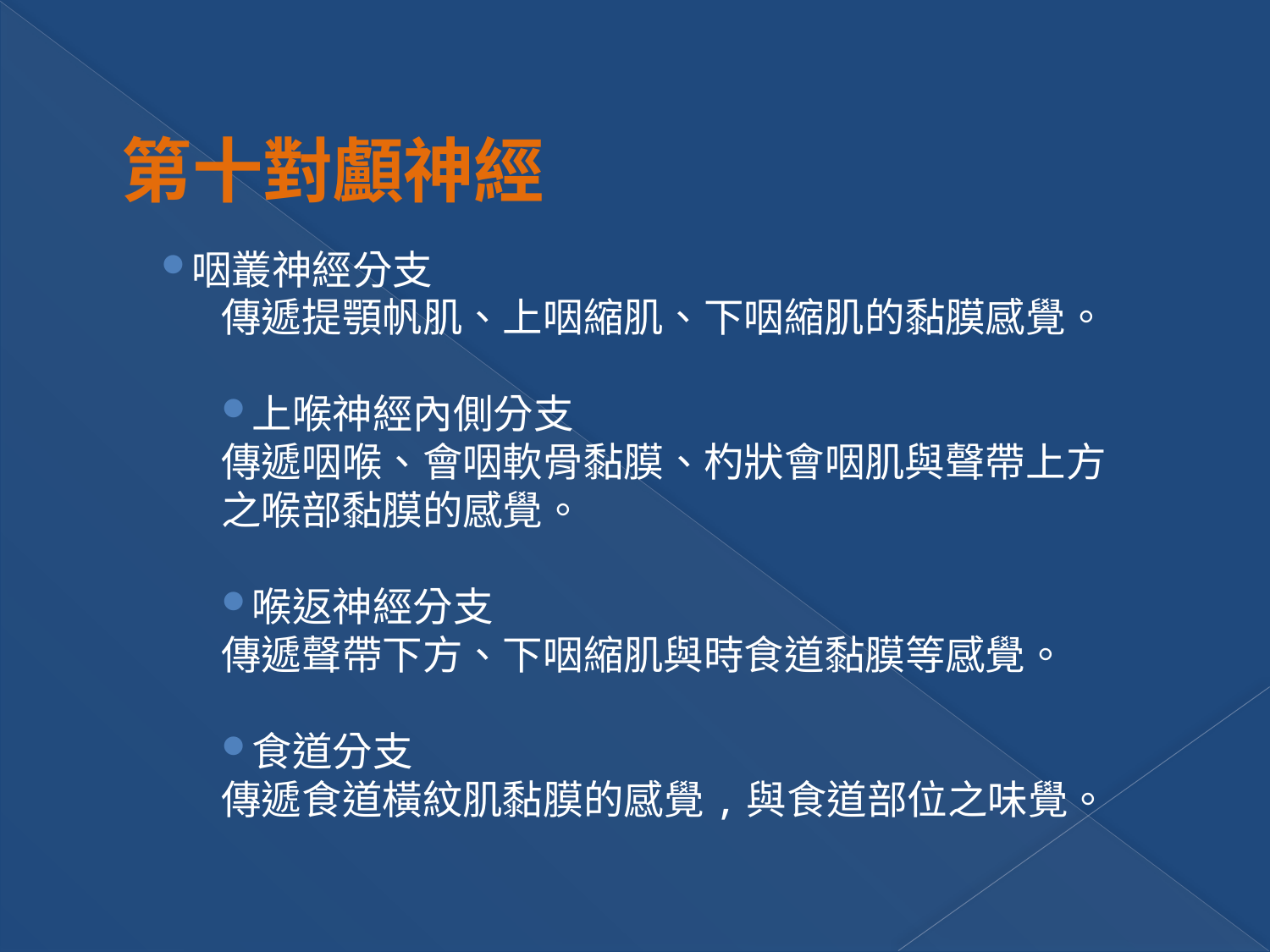

# 第十對顱神經
咽叢神經分支
傳遞提顎帆肌、上咽縮肌、下咽縮肌的黏膜感覺。

上喉神經內側分支
傳遞咽喉、會咽軟骨黏膜、杓狀會咽肌與聲帶上方之喉部黏膜的感覺。

喉返神經分支
傳遞聲帶下方、下咽縮肌與時食道黏膜等感覺。

食道分支
傳遞食道橫紋肌黏膜的感覺,與食道部位之味覺。